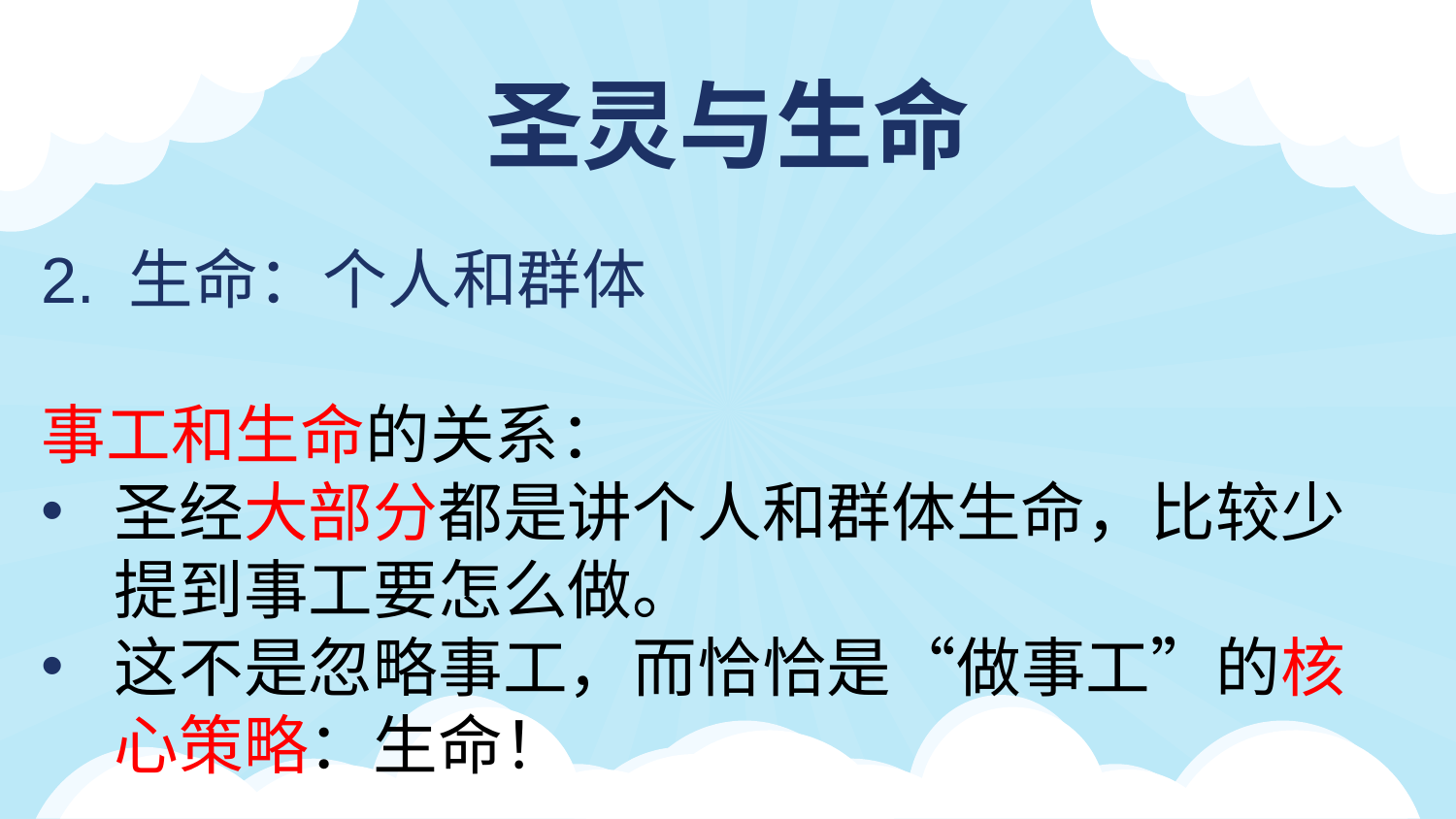

圣灵与生命
2. 生命：个人和群体

事工和生命的关系：
圣经大部分都是讲个人和群体生命，比较少提到事工要怎么做。
这不是忽略事工，而恰恰是“做事工”的核心策略：生命！